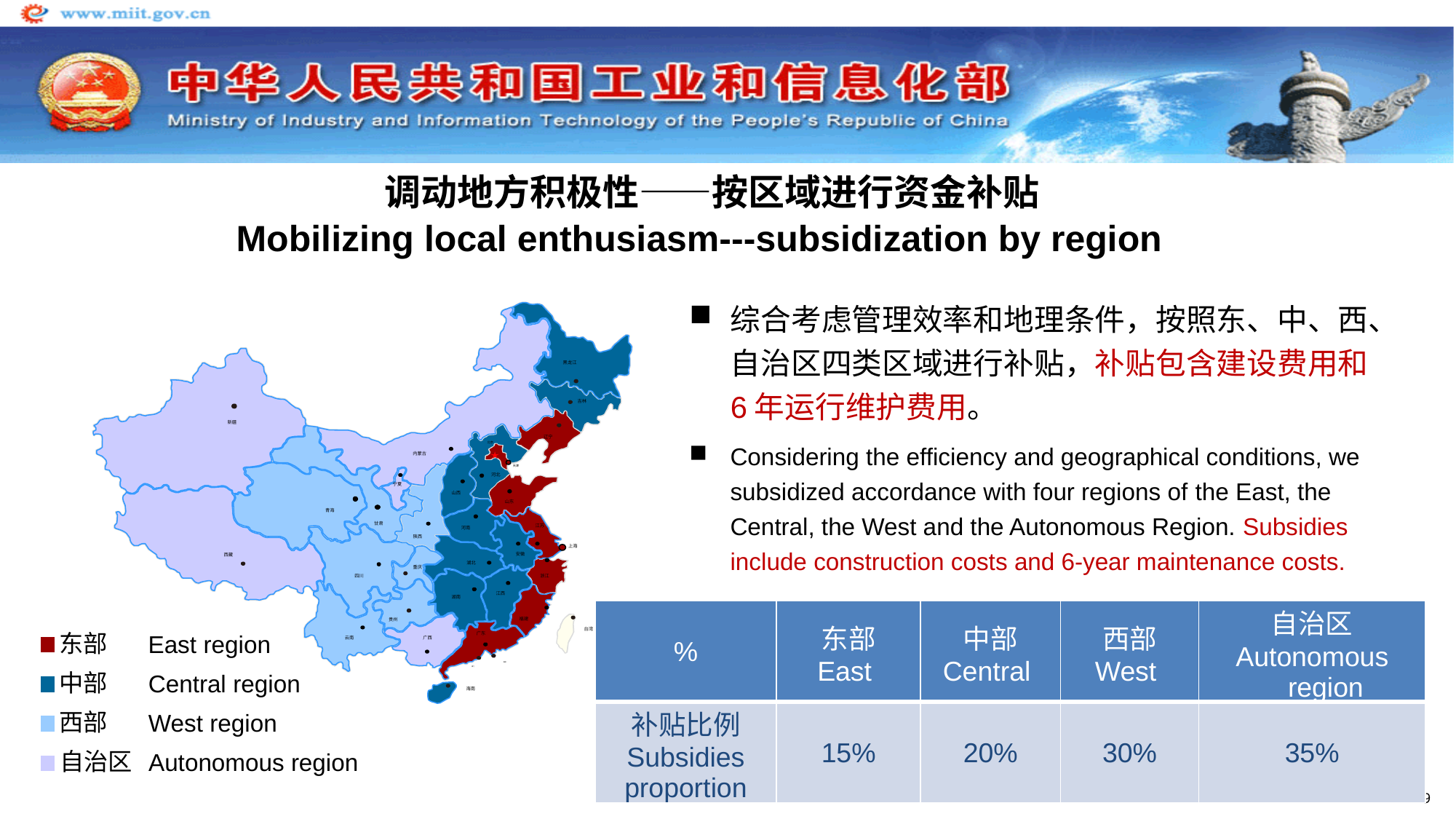

调动地方积极性——按区域进行资金补贴
Mobilizing local enthusiasm---subsidization by region
综合考虑管理效率和地理条件，按照东、中、西、自治区四类区域进行补贴，补贴包含建设费用和6年运行维护费用。

黑龙江

吉林

新疆

辽宁
北京

内蒙古

天津

河北

宁夏

山西

山东

青海

甘肃
江苏
河南

陕西

上海

安徽

西藏
湖北

重庆

四川
浙江

江西

湖南

福建
贵州

台湾

广东

云南
广西

香港

澳门
海南

Considering the efficiency and geographical conditions, we  subsidized accordance with four regions of the East, the Central, the West and the Autonomous Region. Subsidies include construction costs and 6-year maintenance costs.

| % | 东部 East | 中部 Central | 西部 West | 自治区 Autonomous region |
| --- | --- | --- | --- | --- |
| 补贴比例 Subsidies proportion | 15% | 20% | 30% | 35% |
东部
East region

中部
Central region

西部
West region

自治区
Autonomous region